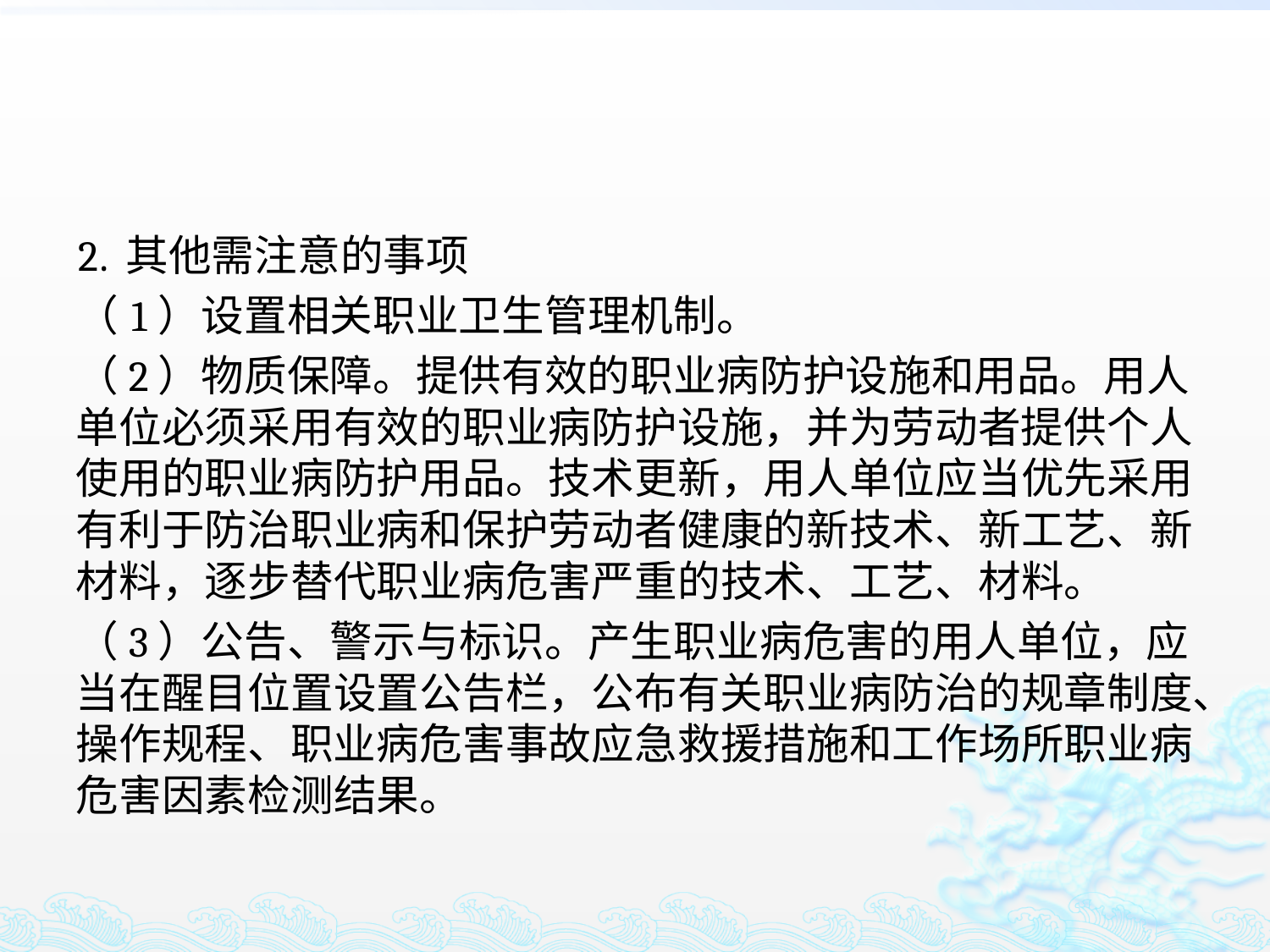

#
2. 其他需注意的事项
（1）设置相关职业卫生管理机制。
（2）物质保障。提供有效的职业病防护设施和用品。用人单位必须采用有效的职业病防护设施，并为劳动者提供个人使用的职业病防护用品。技术更新，用人单位应当优先采用有利于防治职业病和保护劳动者健康的新技术、新工艺、新材料，逐步替代职业病危害严重的技术、工艺、材料。
（3）公告、警示与标识。产生职业病危害的用人单位，应当在醒目位置设置公告栏，公布有关职业病防治的规章制度、操作规程、职业病危害事故应急救援措施和工作场所职业病危害因素检测结果。